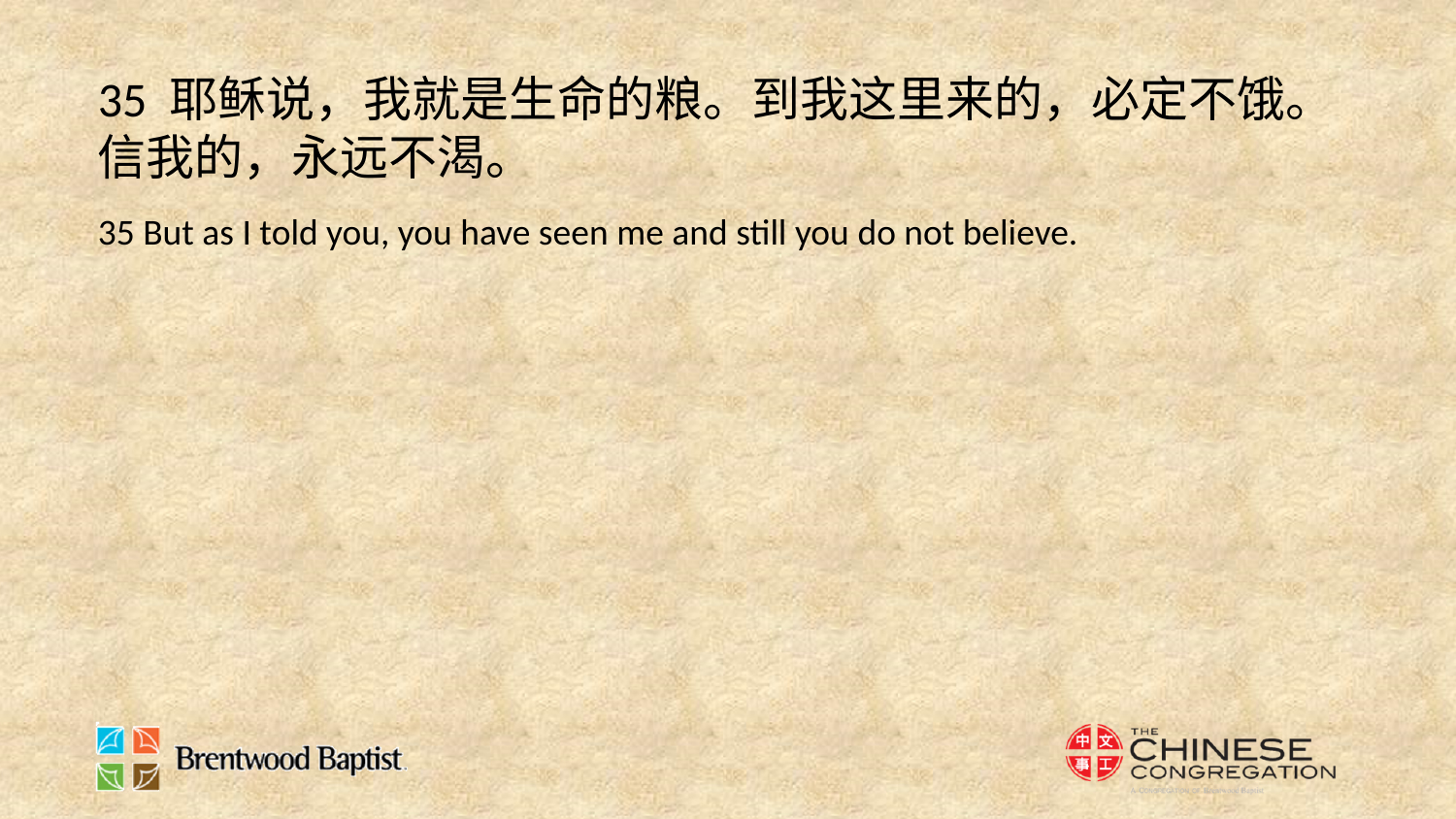

35 耶稣说，我就是生命的粮。到我这里来的，必定不饿。信我的，永远不渴。

35 But as I told you, you have seen me and still you do not believe.